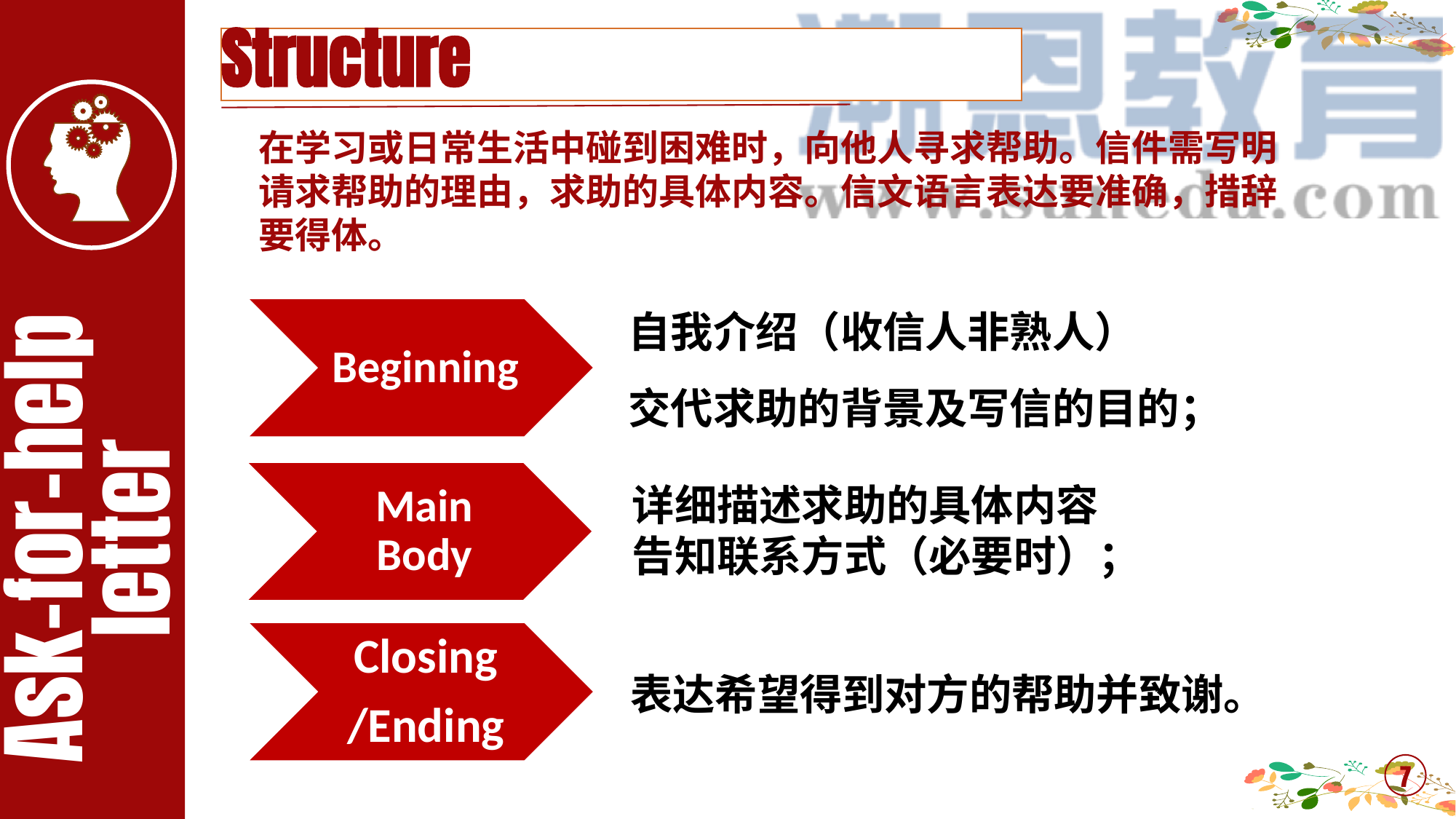

Structure

在学习或日常生活中碰到困难时，向他人寻求帮助。信件需写明请求帮助的理由，求助的具体内容。信文语言表达要准确，措辞要得体。
Beginning
Main Body
Closing
/Ending
自我介绍（收信人非熟人）
交代求助的背景及写信的目的；

Ask-for-help letter
详细描述求助的具体内容
告知联系方式（必要时）；
表达希望得到对方的帮助并致谢。

7